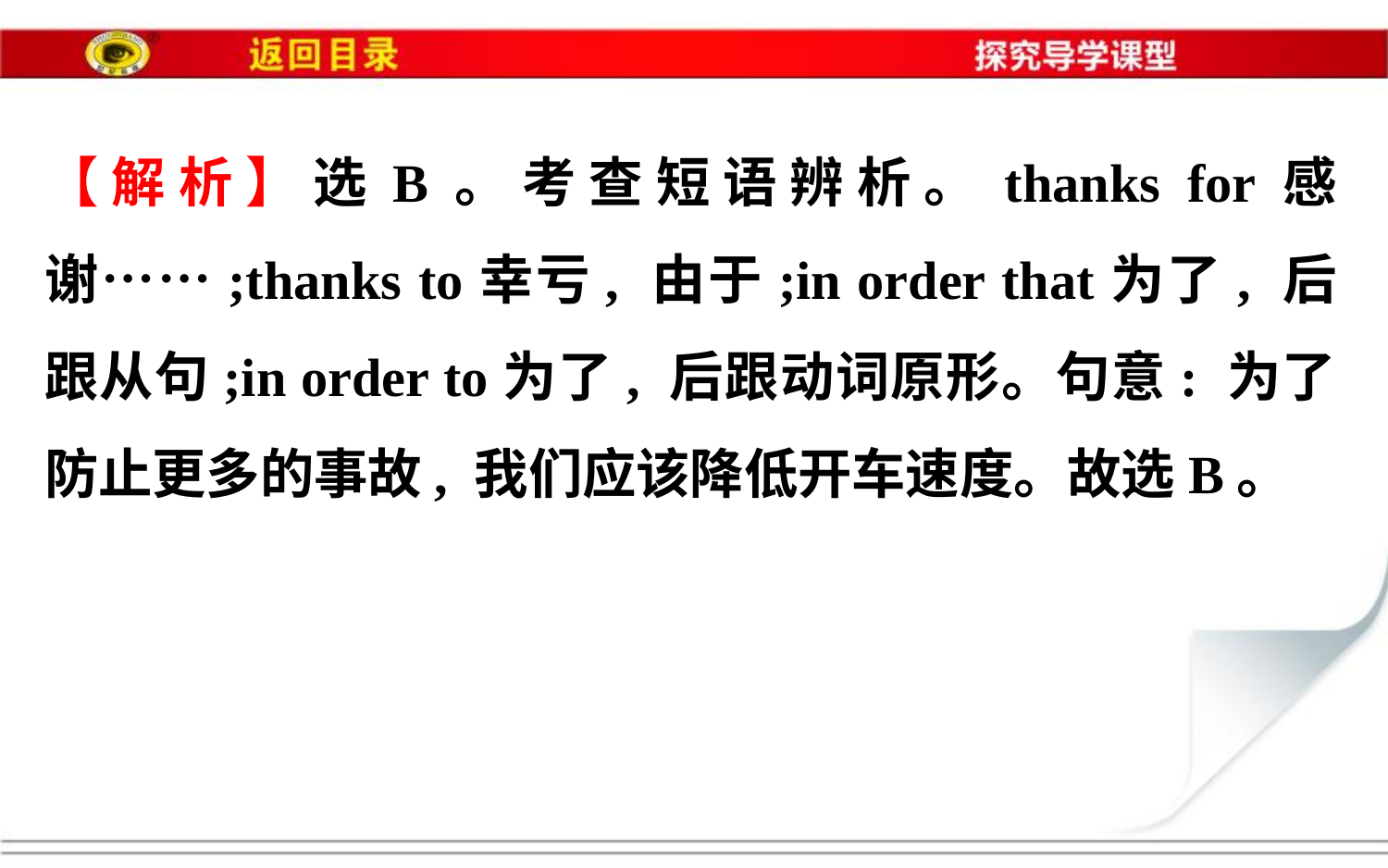

【解析】选B。考查短语辨析。thanks for感谢……;thanks to幸亏, 由于;in order that为了, 后跟从句;in order to为了, 后跟动词原形。句意: 为了防止更多的事故, 我们应该降低开车速度。故选B。